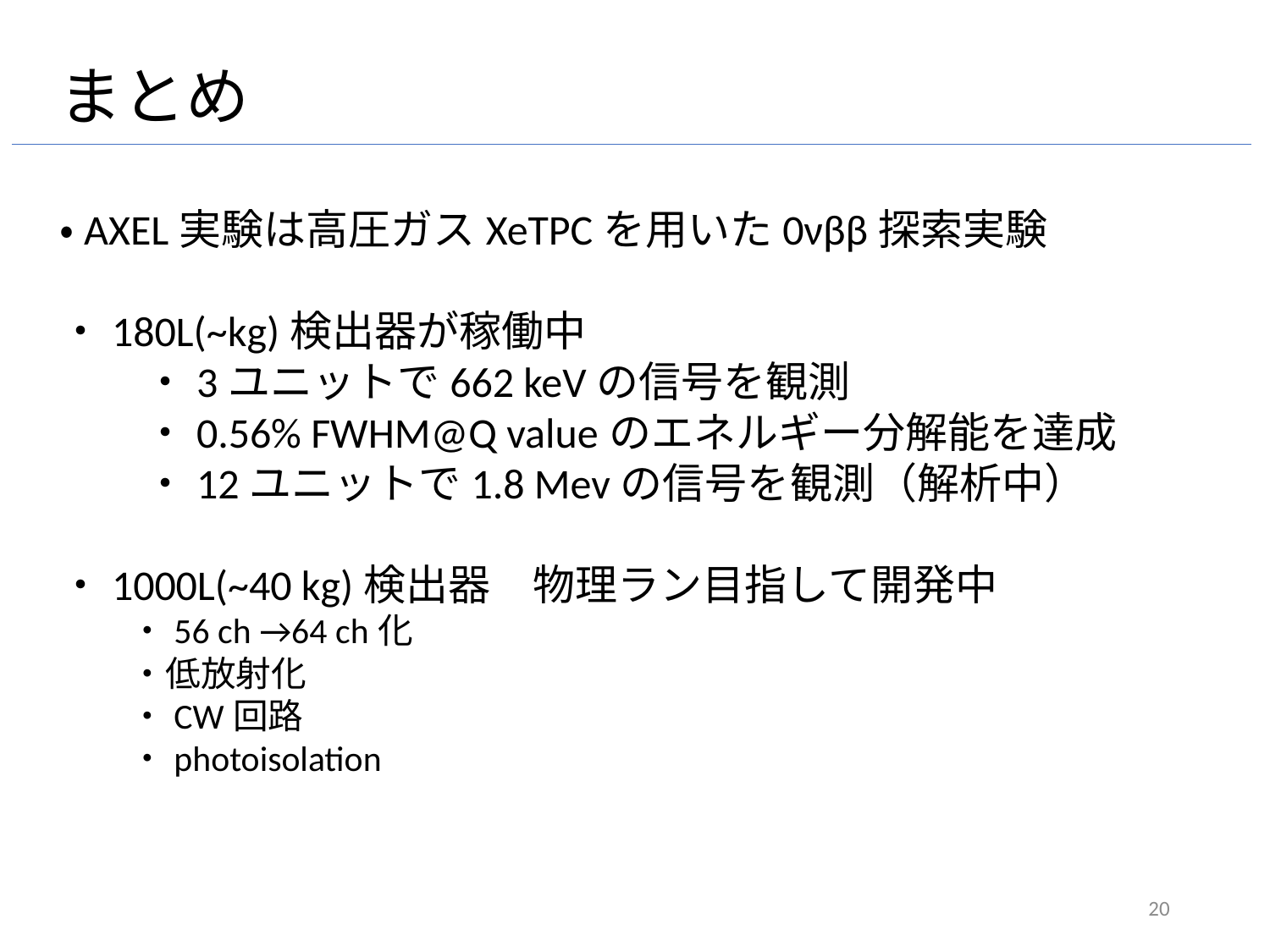

まとめ
・AXEL実験は高圧ガスXeTPCを用いた0νββ探索実験

・180L(~kg)検出器が稼働中
　　・3ユニットで662 keVの信号を観測
　　・0.56% FWHM@Q valueのエネルギー分解能を達成
　　・12ユニットで1.8 Mevの信号を観測（解析中）

・1000L(~40 kg)検出器　物理ラン目指して開発中
　　・56 ch →64 ch化
　　・低放射化
　　・CW回路
　　・photoisolation
20